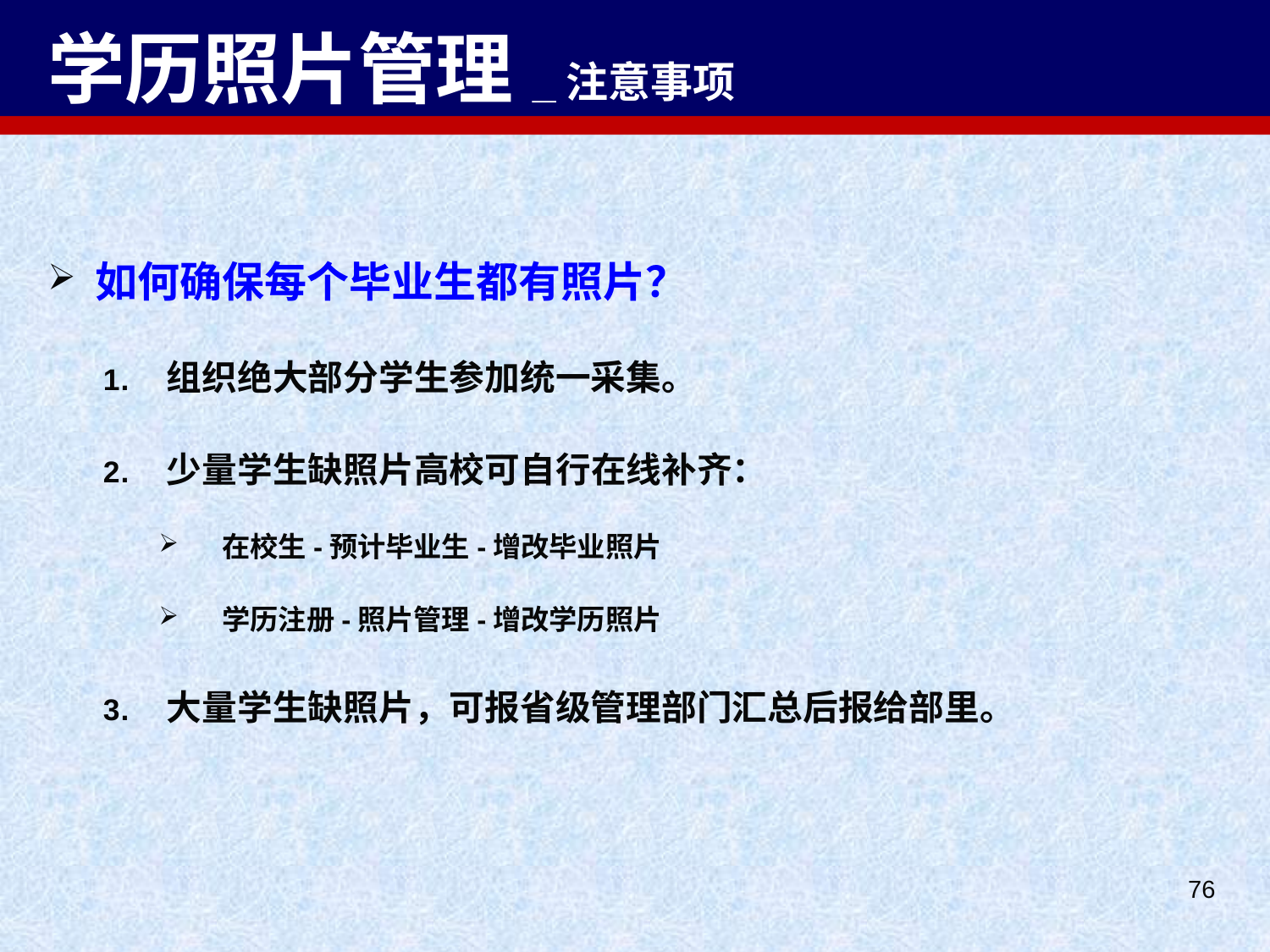

# 学历照片管理_注意事项
如何确保每个毕业生都有照片？
组织绝大部分学生参加统一采集。
少量学生缺照片高校可自行在线补齐：
在校生-预计毕业生-增改毕业照片
学历注册-照片管理-增改学历照片
大量学生缺照片，可报省级管理部门汇总后报给部里。
76